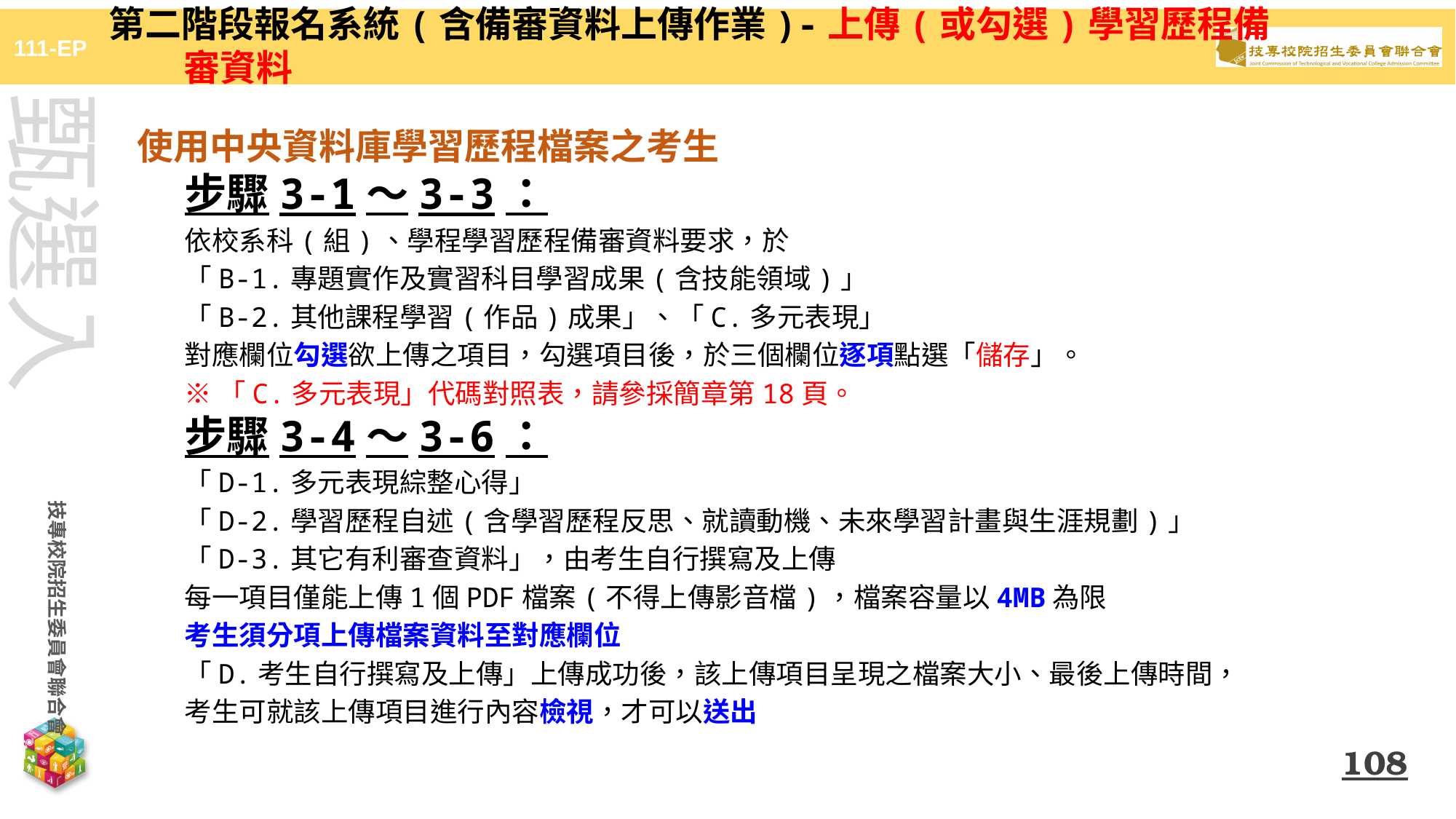

第二階段報名系統(含備審資料上傳作業)-上傳(或勾選)學習歷程備審資料
使用中央資料庫學習歷程檔案之考生
步驟3-1～3-3：
依校系科(組)、學程學習歷程備審資料要求，於
「B-1.專題實作及實習科目學習成果(含技能領域)」
「B-2.其他課程學習(作品)成果」、「C.多元表現」
對應欄位勾選欲上傳之項目，勾選項目後，於三個欄位逐項點選「儲存」。
※「C.多元表現」代碼對照表，請參採簡章第18頁。
步驟3-4～3-6：
「D-1.多元表現綜整心得」
「D-2.學習歷程自述(含學習歷程反思、就讀動機、未來學習計畫與生涯規劃)」
「D-3.其它有利審查資料」，由考生自行撰寫及上傳
每一項目僅能上傳1個PDF檔案(不得上傳影音檔)，檔案容量以4MB為限
考生須分項上傳檔案資料至對應欄位
「D.考生自行撰寫及上傳」上傳成功後，該上傳項目呈現之檔案大小、最後上傳時間，
考生可就該上傳項目進行內容檢視，才可以送出